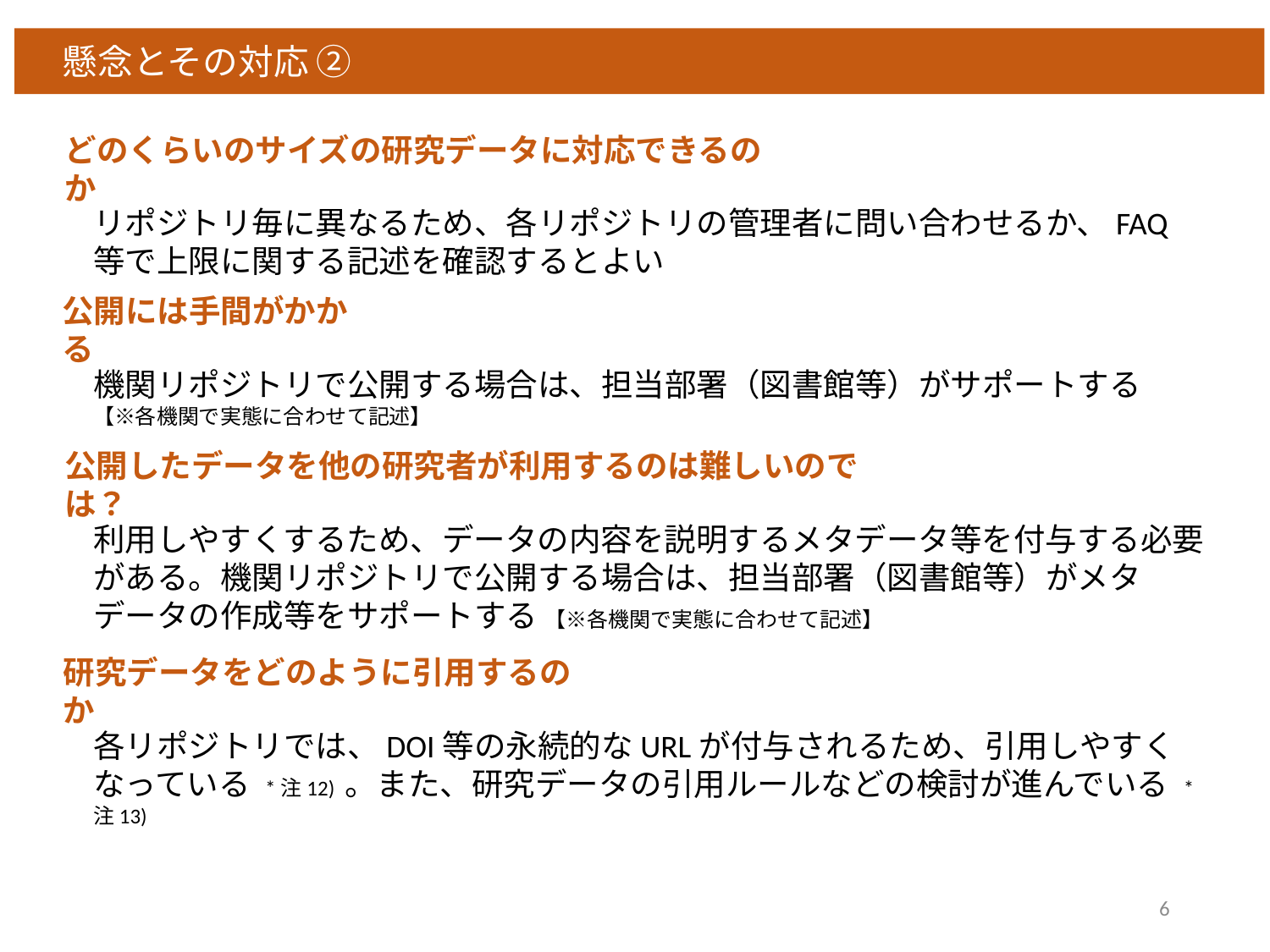

懸念とその対応 ②
どのくらいのサイズの研究データに対応できるのか
リポジトリ毎に異なるため、各リポジトリの管理者に問い合わせるか、FAQ等で上限に関する記述を確認するとよい
公開には手間がかかる
機関リポジトリで公開する場合は、担当部署（図書館等）がサポートする
【※各機関で実態に合わせて記述】
公開したデータを他の研究者が利用するのは難しいのでは？
利用しやすくするため、データの内容を説明するメタデータ等を付与する必要がある。機関リポジトリで公開する場合は、担当部署（図書館等）がメタデータの作成等をサポートする 【※各機関で実態に合わせて記述】
研究データをどのように引用するのか
各リポジトリでは、DOI等の永続的なURLが付与されるため、引用しやすくなっている *注12) 。また、研究データの引用ルールなどの検討が進んでいる *注13)
6